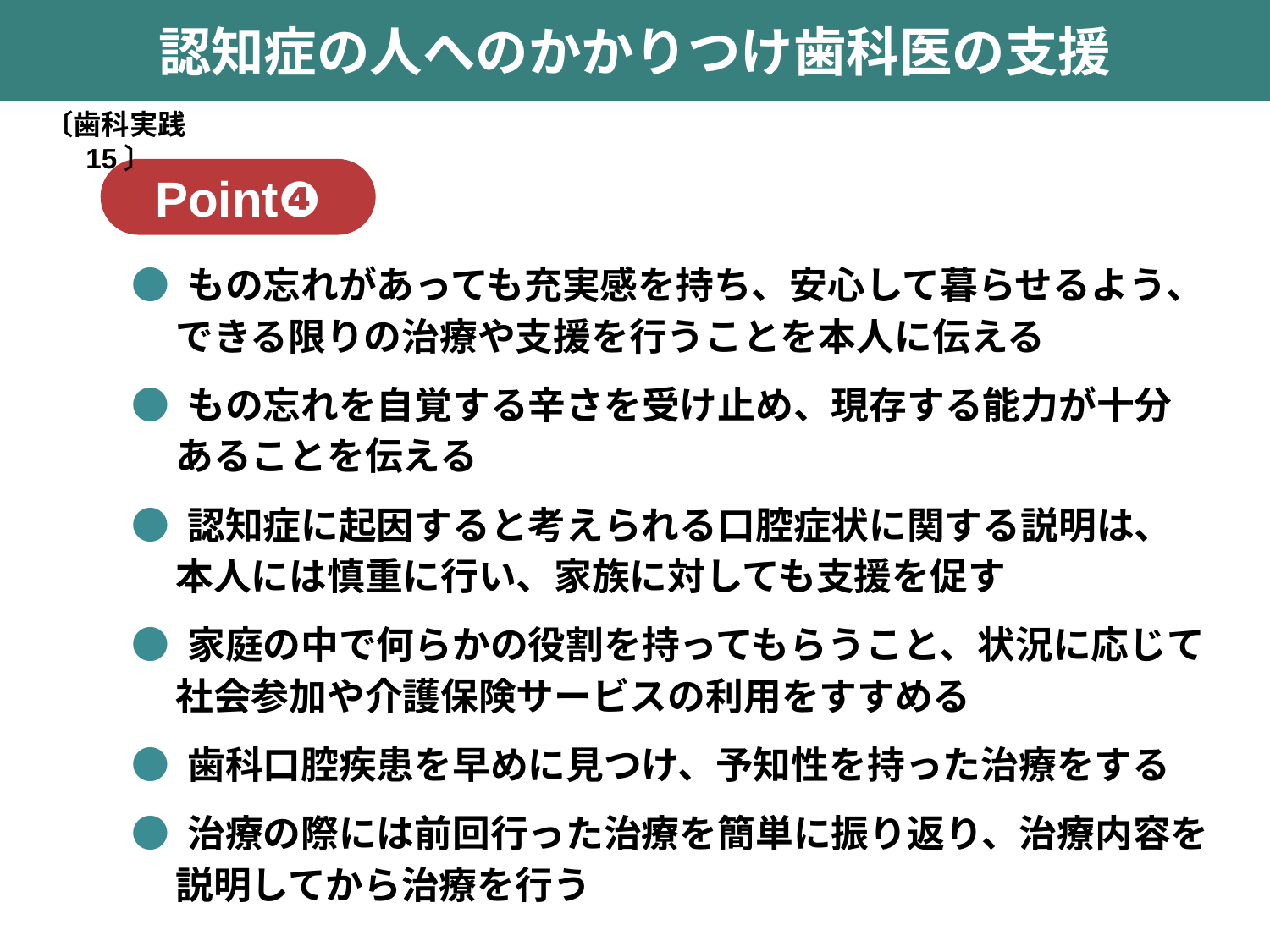

認知症の人へのかかりつけ歯科医の支援
〔歯科実践15〕
Point❹
● もの忘れがあっても充実感を持ち、安心して暮らせるよう、
    できる限りの治療や支援を行うことを本人に伝える
● もの忘れを自覚する辛さを受け止め、現存する能力が十分
    あることを伝える
● 認知症に起因すると考えられる口腔症状に関する説明は、
    本人には慎重に行い、家族に対しても支援を促す
● 家庭の中で何らかの役割を持ってもらうこと、状況に応じて
    社会参加や介護保険サービスの利用をすすめる
● 歯科口腔疾患を早めに見つけ、予知性を持った治療をする
● 治療の際には前回行った治療を簡単に振り返り、治療内容を
    説明してから治療を行う